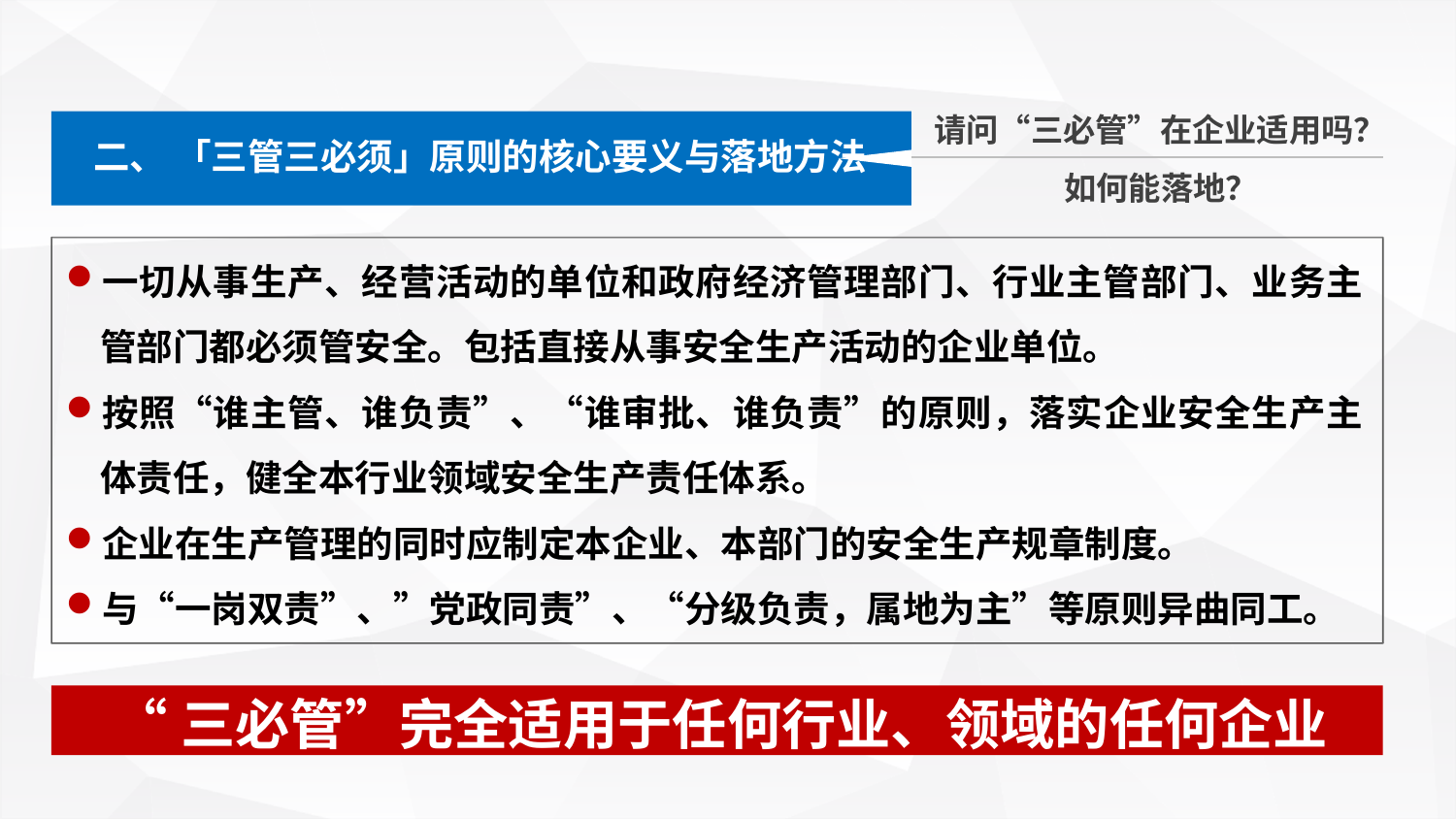

请问“三必管”在企业适用吗？

# 二、 「三管三必须」原则的核心要义与落地方法

如何能落地？

一切从事生产、经营活动的单位和政府经济管理部门、行业主管部门、业务主 管部门都必须管安全。包括直接从事安全生产活动的企业单位。
按照“谁主管、谁负责”、“谁审批、谁负责”的原则，落实企业安全生产主 体责任，健全本行业领域安全生产责任体系。
企业在生产管理的同时应制定本企业、本部门的安全生产规章制度。
与“一岗双责”、”党政同责”、“分级负责，属地为主”等原则异曲同工。

“三必管”完全适用于任何行业、领域的任何企业